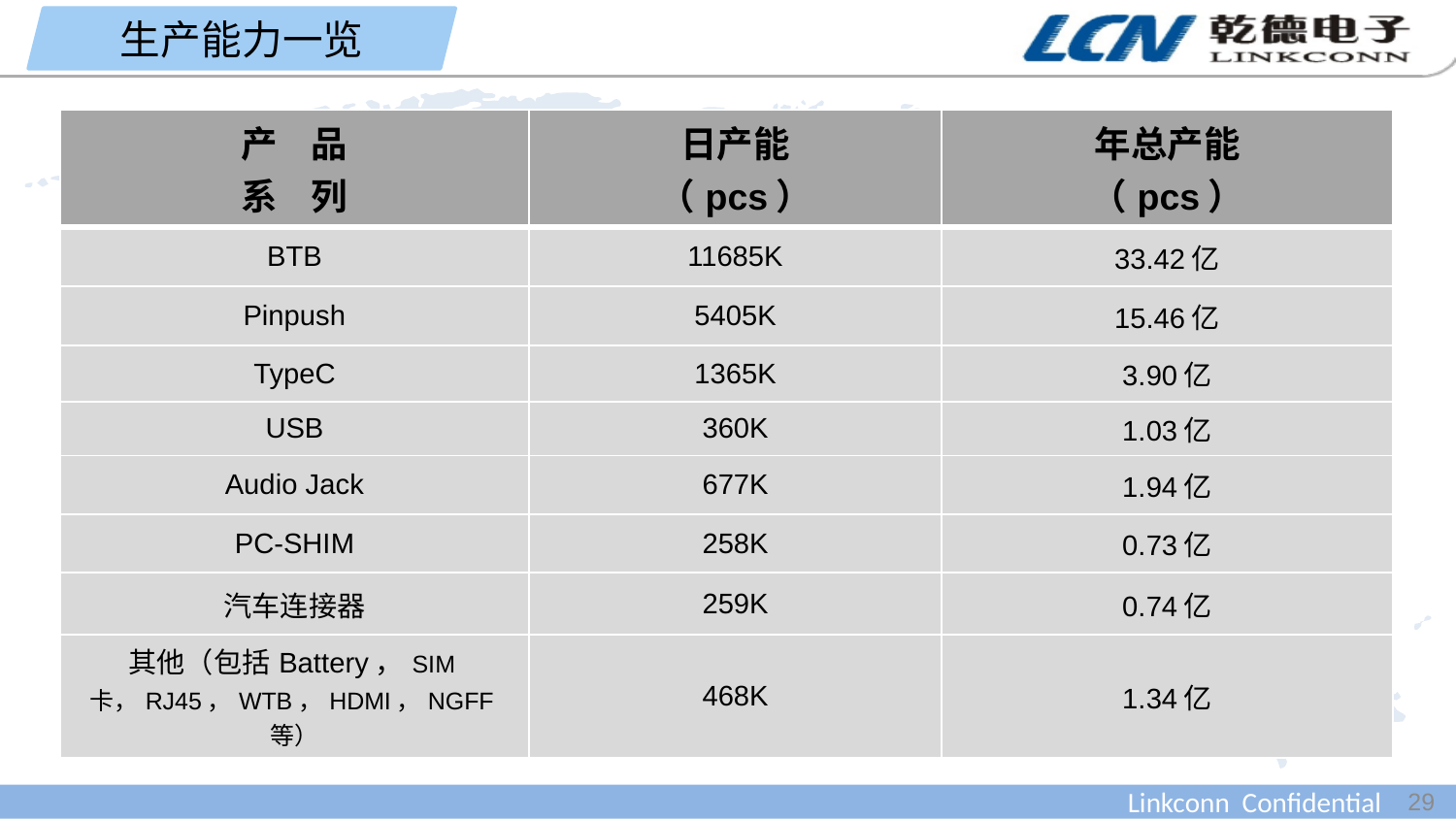

生产能力一览
| 产 品 系 列 | 日产能 （pcs） | 年总产能 （pcs） |
| --- | --- | --- |
| BTB | 11685K | 33.42亿 |
| Pinpush | 5405K | 15.46亿 |
| TypeC | 1365K | 3.90亿 |
| USB | 360K | 1.03亿 |
| Audio Jack | 677K | 1.94亿 |
| PC-SHIM | 258K | 0.73亿 |
| 汽车连接器 | 259K | 0.74亿 |
| 其他（包括Battery，SIM卡，RJ45，WTB，HDMI，NGFF等） | 468K | 1.34亿 |
29